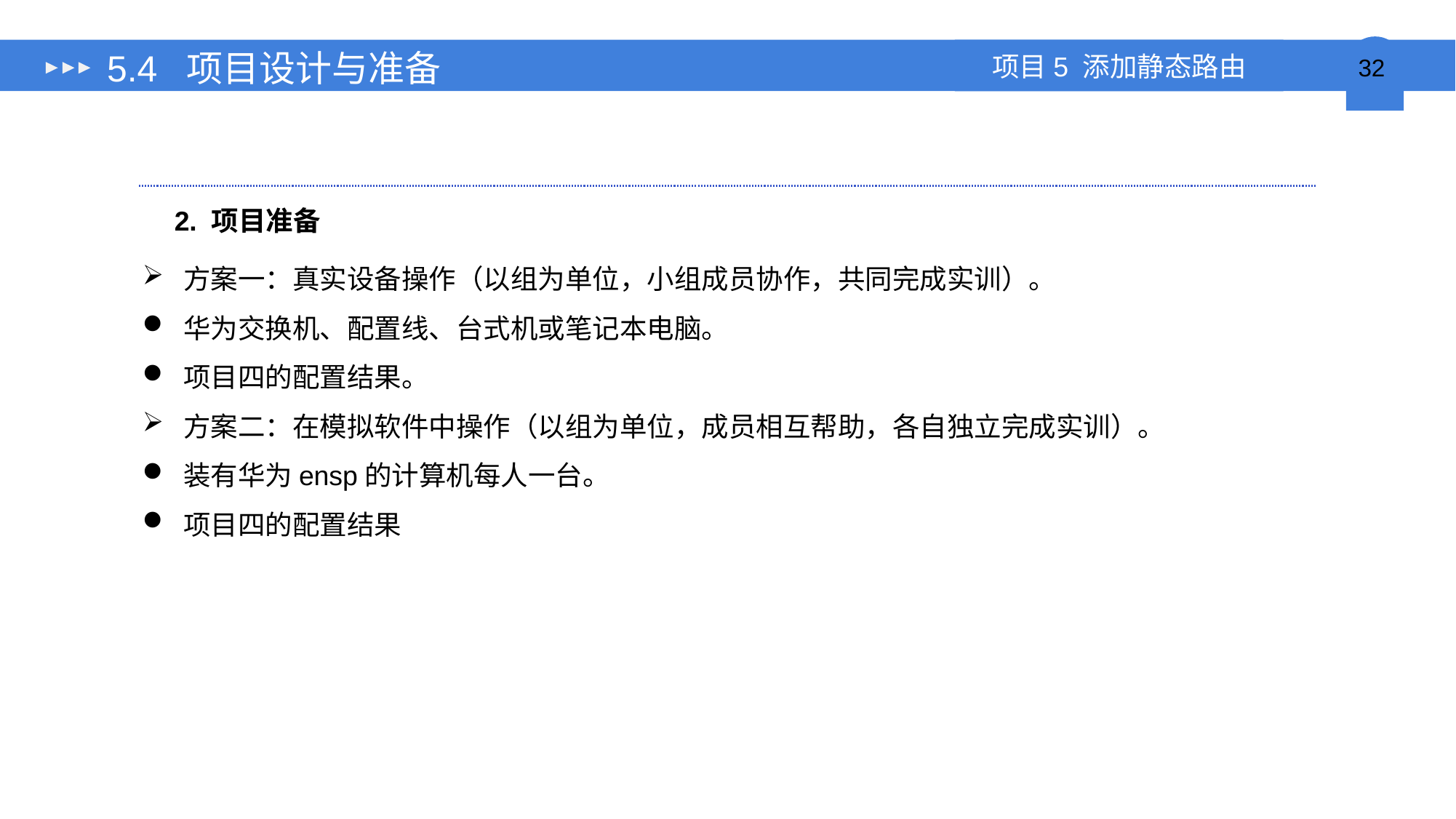

# 5.4  项目设计与准备

2. 项目准备
方案一：真实设备操作（以组为单位，小组成员协作，共同完成实训）。
华为交换机、配置线、台式机或笔记本电脑。
项目四的配置结果。
方案二：在模拟软件中操作（以组为单位，成员相互帮助，各自独立完成实训）。
装有华为ensp的计算机每人一台。
项目四的配置结果